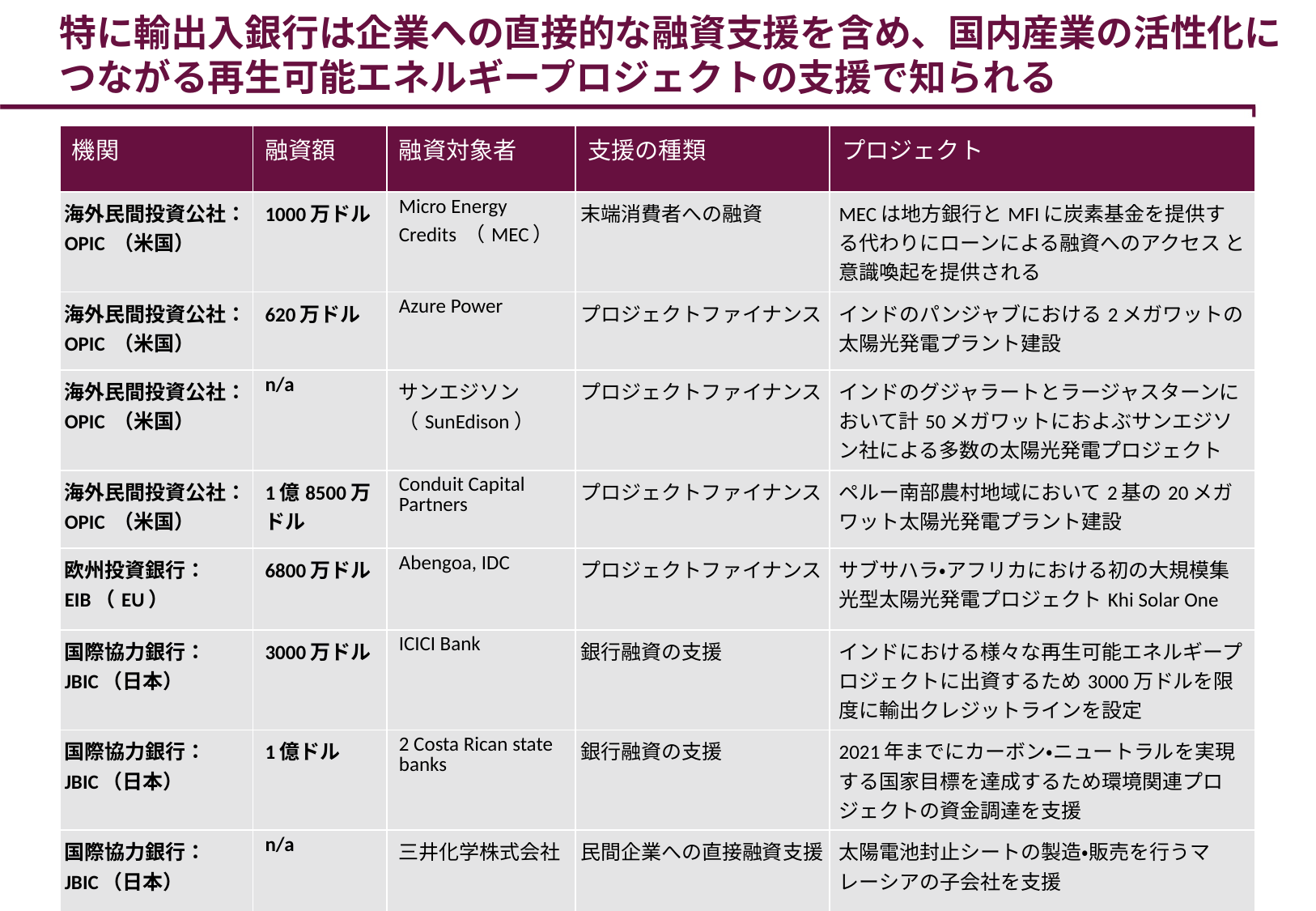

# 特に輸出入銀行は企業への直接的な融資支援を含め、国内産業の活性化につながる再生可能エネルギープロジェクトの支援で知られる
| 機関 | 融資額 | 融資対象者 | 支援の種類 | プロジェクト |
| --- | --- | --- | --- | --- |
| 海外民間投資公社：OPIC （米国） | 1000万ドル | Micro Energy Credits （MEC） | 末端消費者への融資 | MECは地方銀行とMFIに炭素基金を提供する代わりにローンによる融資へのアクセス と意識喚起を提供される |
| 海外民間投資公社：OPIC （米国） | 620万ドル | Azure Power | プロジェクトファイナンス | インドのパンジャブにおける2メガワットの太陽光発電プラント建設 |
| 海外民間投資公社：OPIC （米国） | n/a | サンエジソン（SunEdison） | プロジェクトファイナンス | インドのグジャラートとラージャスターンにおいて計50メガワットにおよぶサンエジソン社による多数の太陽光発電プロジェクト |
| 海外民間投資公社：OPIC （米国） | 1億8500万ドル | Conduit Capital Partners | プロジェクトファイナンス | ペルー南部農村地域において2基の20メガワット太陽光発電プラント建設 |
| 欧州投資銀行：EIB（EU） | 6800万ドル | Abengoa, IDC | プロジェクトファイナンス | サブサハラ・アフリカにおける初の大規模集光型太陽光発電プロジェクトKhi Solar One |
| 国際協力銀行：JBIC（日本） | 3000万ドル | ICICI Bank | 銀行融資の支援 | インドにおける様々な再生可能エネルギープロジェクトに出資するため3000万ドルを限度に輸出クレジットラインを設定 |
| 国際協力銀行：JBIC（日本） | 1億ドル | 2 Costa Rican state banks | 銀行融資の支援 | 2021年までにカーボン・ニュートラルを実現する国家目標を達成するため環境関連プロジェクトの資金調達を支援 |
| 国際協力銀行：JBIC（日本） | n/a | 三井化学株式会社 | 民間企業への直接融資支援 | 太陽電池封止シートの製造・販売を行うマレーシアの子会社を支援 |
出典：OPIC、International Solar Energy Society、JBIC、ICICI Bank、PV-Tech、Think Geo Energy、Europa